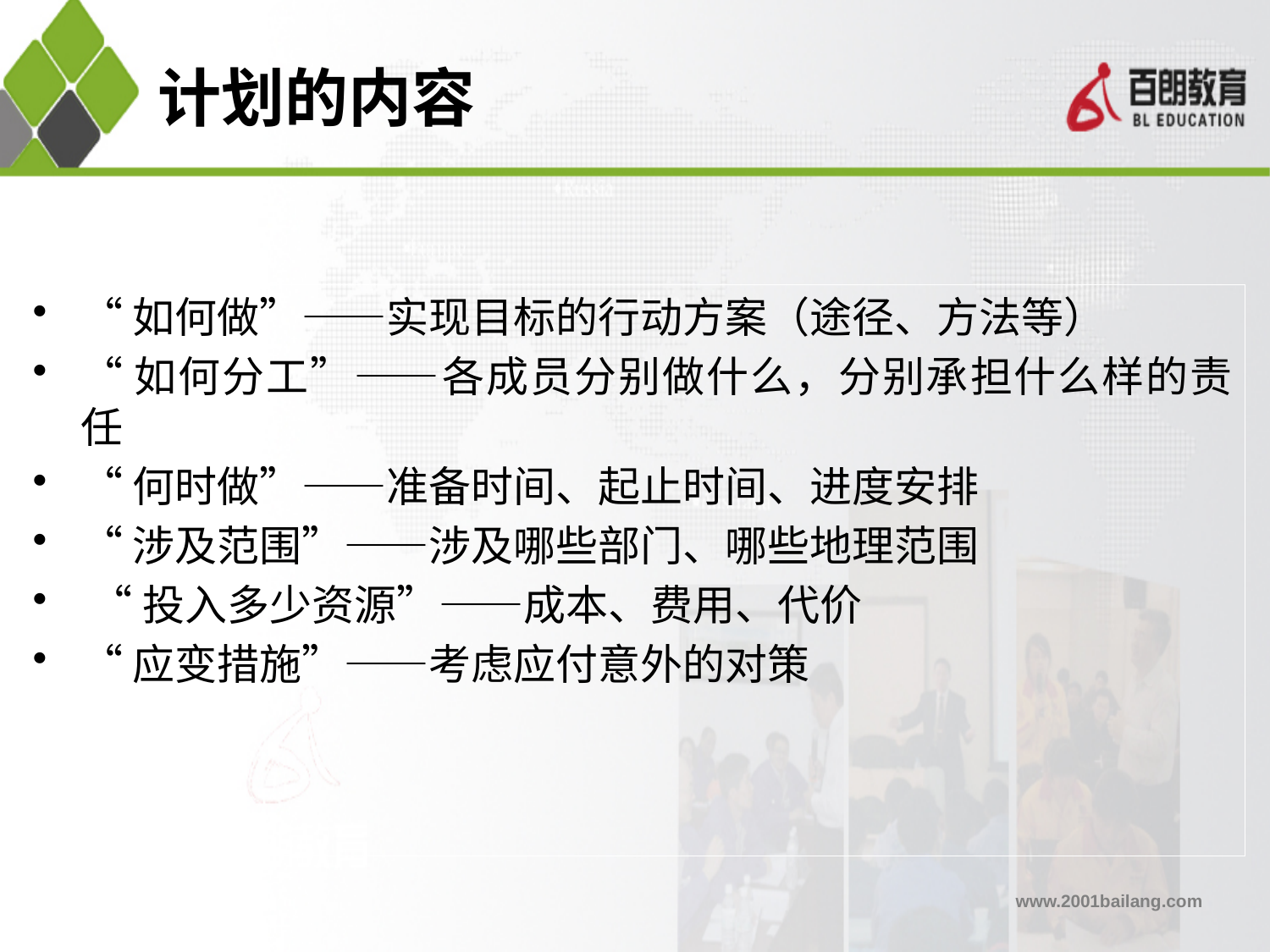

# 计划的内容
“如何做”——实现目标的行动方案（途径、方法等）
“如何分工”——各成员分别做什么，分别承担什么样的责任
“何时做”——准备时间、起止时间、进度安排
“涉及范围”——涉及哪些部门、哪些地理范围
 “投入多少资源”——成本、费用、代价
“应变措施”——考虑应付意外的对策